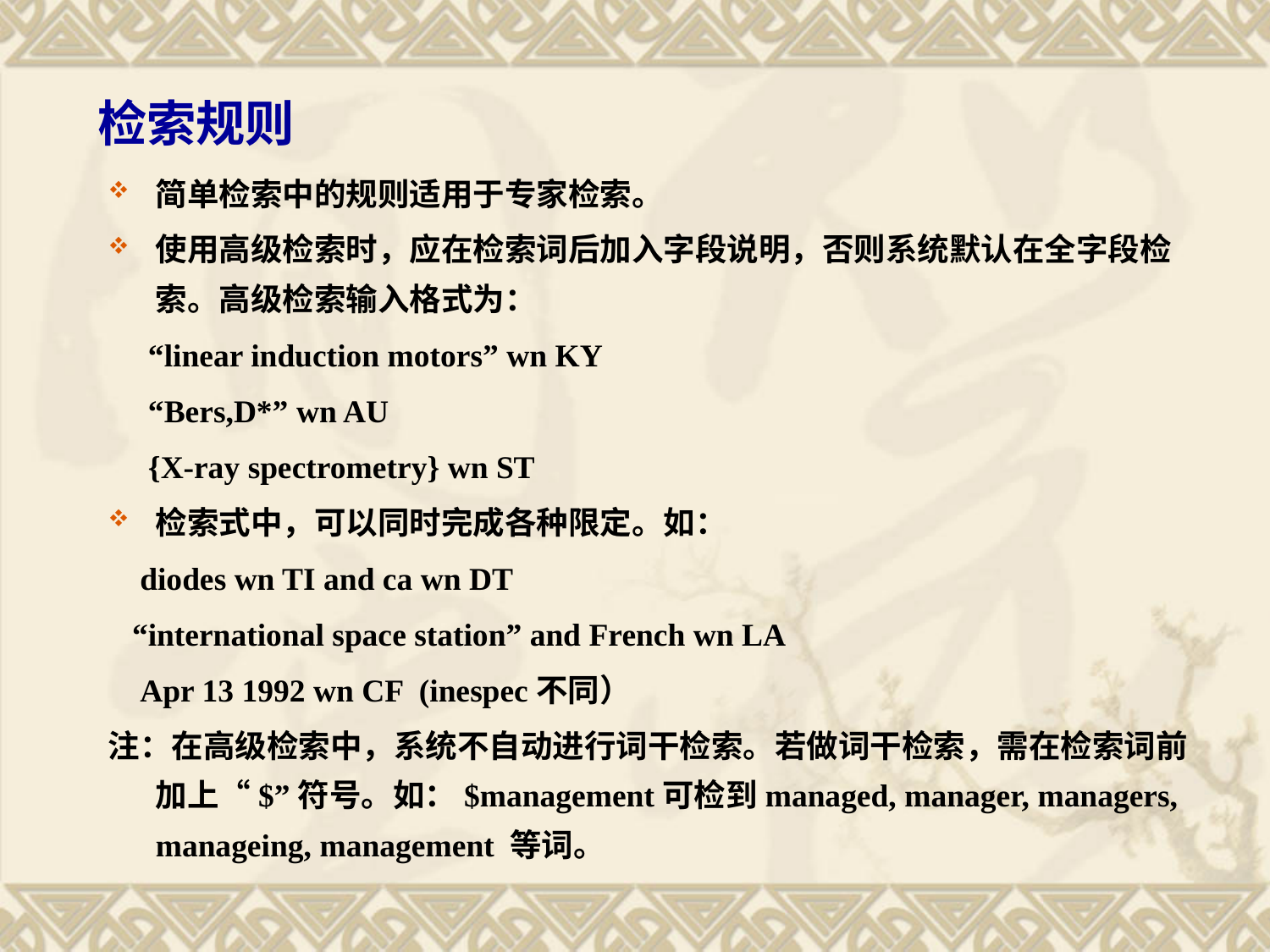

# 检索规则
简单检索中的规则适用于专家检索。
使用高级检索时，应在检索词后加入字段说明，否则系统默认在全字段检索。高级检索输入格式为：
     “linear induction motors” wn KY
     “Bers,D*” wn AU
     {X-ray spectrometry} wn ST
检索式中，可以同时完成各种限定。如：
    diodes wn TI and ca wn DT
   “international space station” and French wn LA
    Apr 13 1992 wn CF  (inespec不同）
注：在高级检索中，系统不自动进行词干检索。若做词干检索，需在检索词前加上“$”符号。如：$management可检到managed, manager, managers, manageing, management 等词。